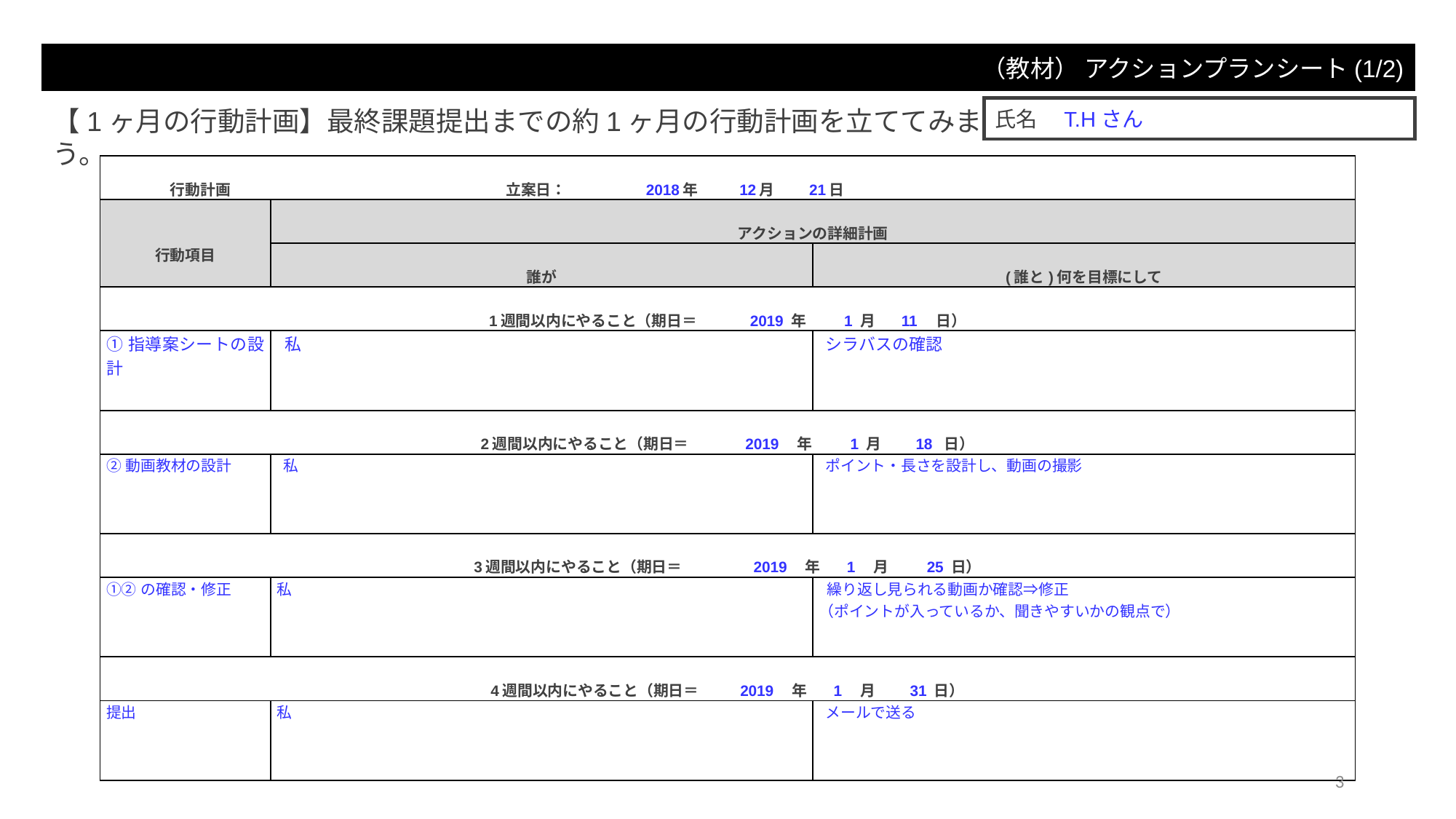

（教材） アクションプランシート(1/2)
氏名　T.Hさん
【1ヶ月の行動計画】最終課題提出までの約1ヶ月の行動計画を立ててみましょう。
| 行動計画 　　　　　　　　　　　　立案日：　　　　　2018年 　　12月　　21日 |  |  |
| --- | --- | --- |
| 行動項目 | アクションの詳細計画 |  |
|  | 誰が | (誰と)何を目標にして |
| 1週間以内にやること（期日＝　　　 2019 年　　 1 月　 11　日） |  |  |
| ①指導案シートの設計 | 私 | シラバスの確認 |
| 2週間以内にやること（期日＝　　 　2019　年　　 1 月　　18 日） |  |  |
| ②動画教材の設計 | 私 | ポイント・長さを設計し、動画の撮影 |
| 3週間以内にやること（期日＝　　 　　2019　年 　1　月　　 25 日） |  |  |
| ①②の確認・修正 | 私 | 繰り返し見られる動画か確認⇒修正 （ポイントが入っているか、聞きやすいかの観点で） |
| 4週間以内にやること（期日＝　 　2019　年　 1　月　　31 日） |  |  |
| 提出 | 私 | メールで送る |
3